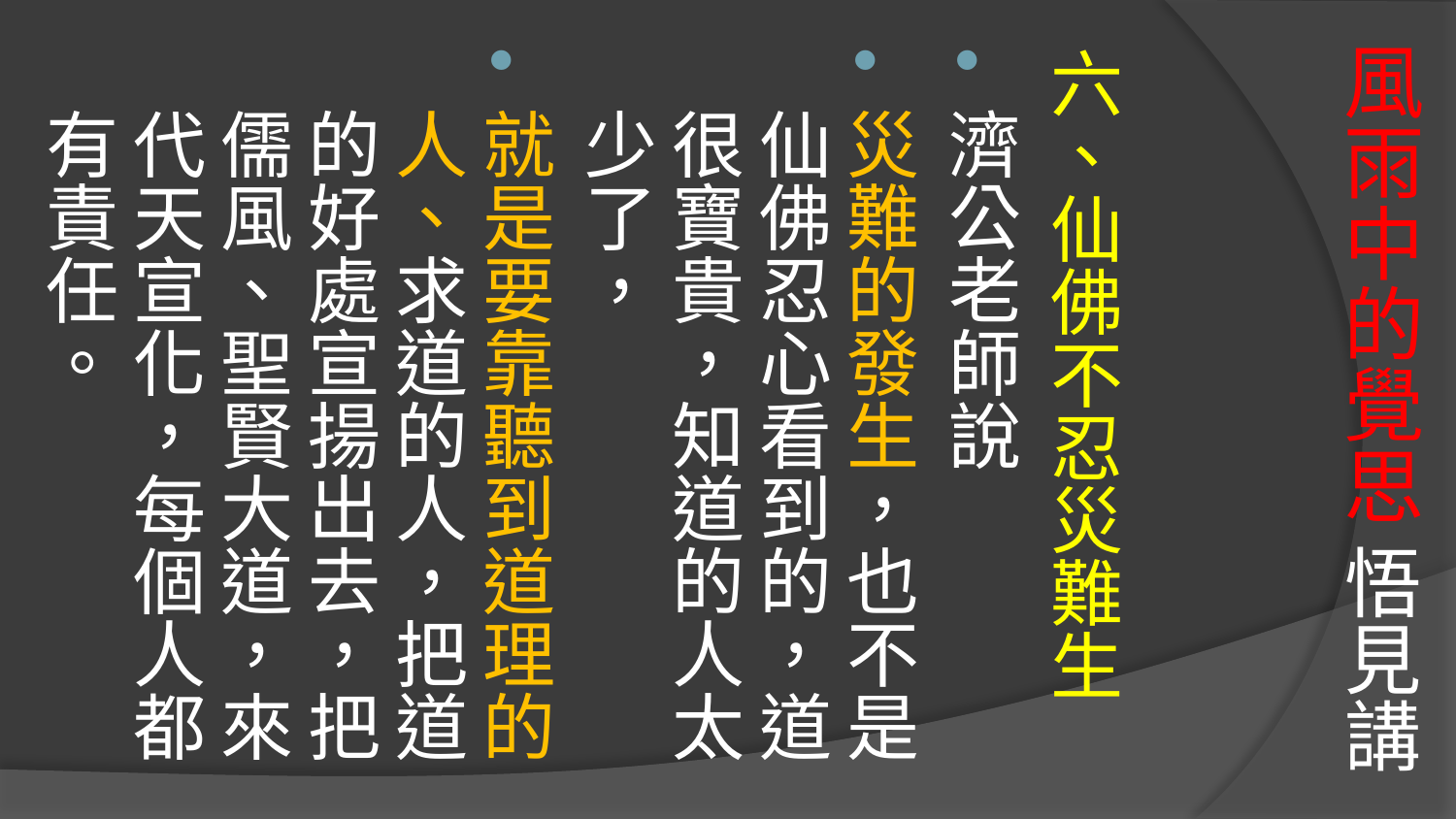

# 風雨中的覺思 悟見講
六、仙佛不忍災難生
濟公老師說
災難的發生，也不是仙佛忍心看到的，道很寶貴，知道的人太少了，
就是要靠聽到道理的人、求道的人，把道的好處宣揚出去，把儒風、聖賢大道，來代天宣化，每個人都有責任。